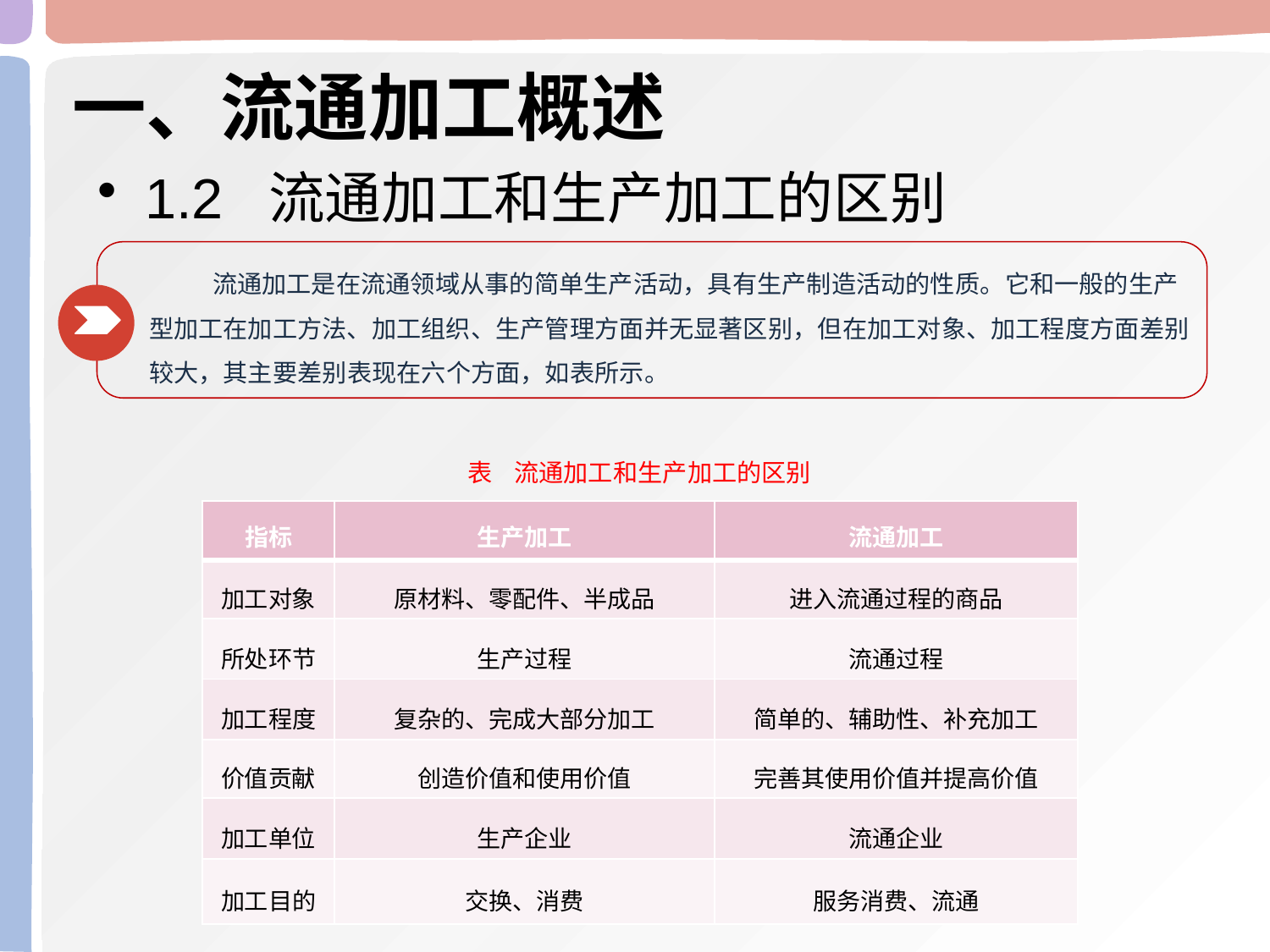

# 一、流通加工概述
1.2  流通加工和生产加工的区别

流通加工是在流通领域从事的简单生产活动，具有生产制造活动的性质。它和一般的生产型加工在加工方法、加工组织、生产管理方面并无显著区别，但在加工对象、加工程度方面差别较大，其主要差别表现在六个方面，如表所示。

表    流通加工和生产加工的区别
| 指标 | 生产加工 | 流通加工 |
| --- | --- | --- |
| 加工对象 | 原材料、零配件、半成品 | 进入流通过程的商品 |
| 所处环节 | 生产过程 | 流通过程 |
| 加工程度 | 复杂的、完成大部分加工 | 简单的、辅助性、补充加工 |
| 价值贡献 | 创造价值和使用价值 | 完善其使用价值并提高价值 |
| 加工单位 | 生产企业 | 流通企业 |
| 加工目的 | 交换、消费 | 服务消费、流通 |